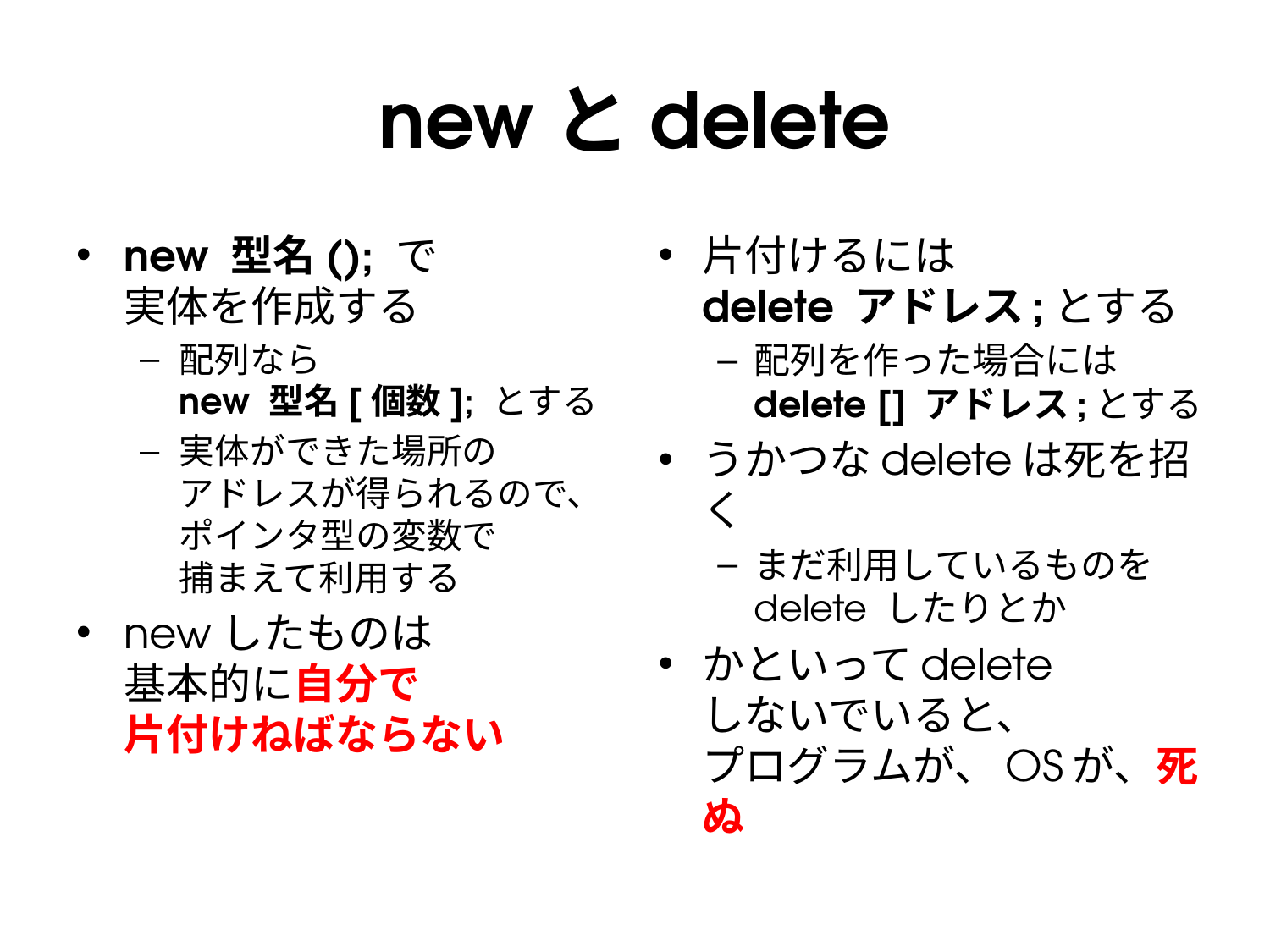

# newとdelete
new 型名(); で
実体を作成する
配列なら
new 型名[個数]; とする
実体ができた場所の
アドレスが得られるので、ポインタ型の変数で
捕まえて利用する
newしたものは
基本的に自分で
片付けねばならない
片付けるには
delete アドレス;とする
配列を作った場合にはdelete [] アドレス;とする
うかつなdeleteは死を招く
まだ利用しているものをdelete したりとか
かといってdelete
しないでいると、
プログラムが、OSが、死ぬ